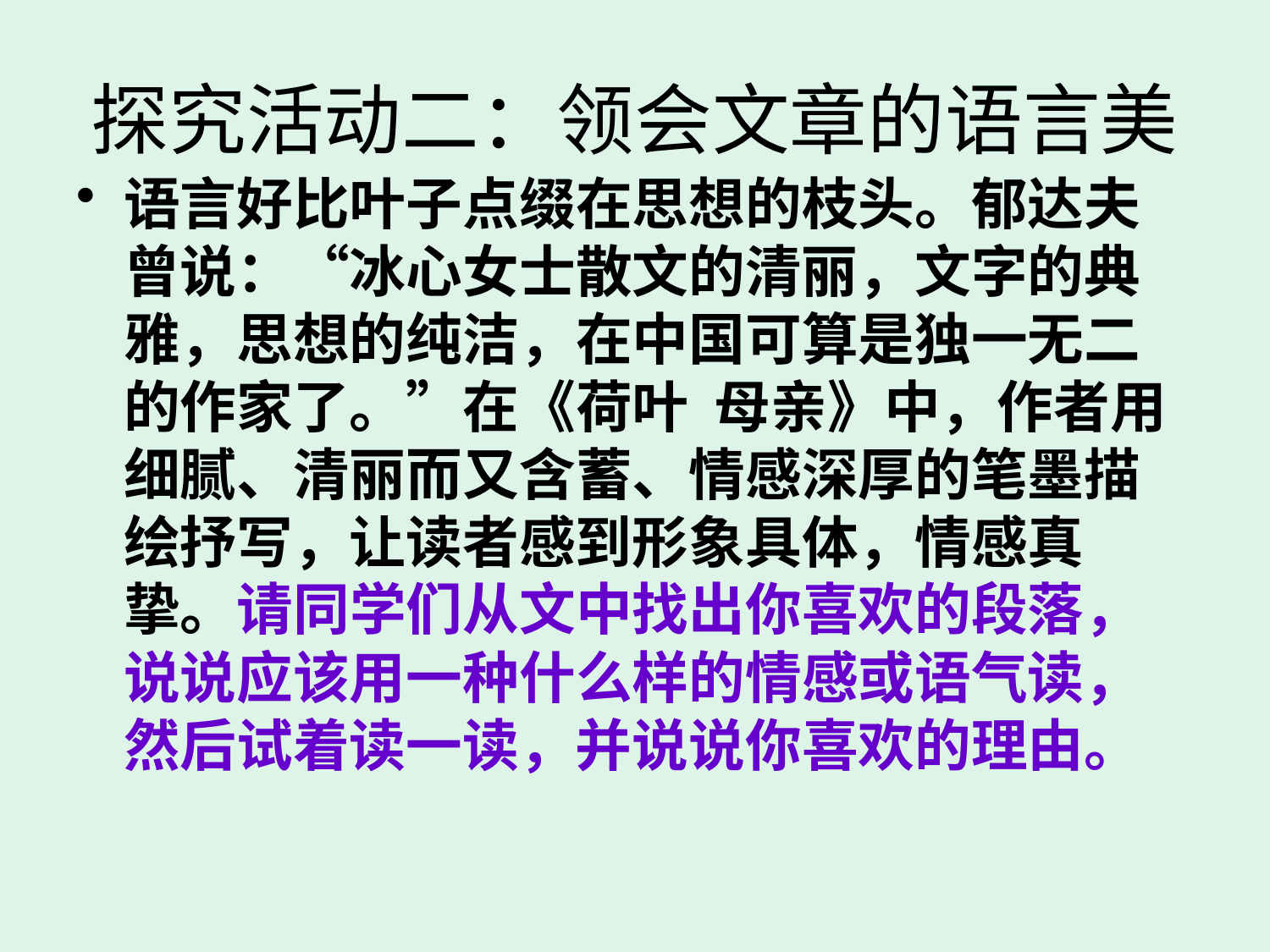

# 探究活动二：领会文章的语言美
语言好比叶子点缀在思想的枝头。郁达夫曾说：“冰心女士散文的清丽，文字的典雅，思想的纯洁，在中国可算是独一无二的作家了。”在《荷叶  母亲》中，作者用细腻、清丽而又含蓄、情感深厚的笔墨描绘抒写，让读者感到形象具体，情感真挚。请同学们从文中找出你喜欢的段落，说说应该用一种什么样的情感或语气读，然后试着读一读，并说说你喜欢的理由。